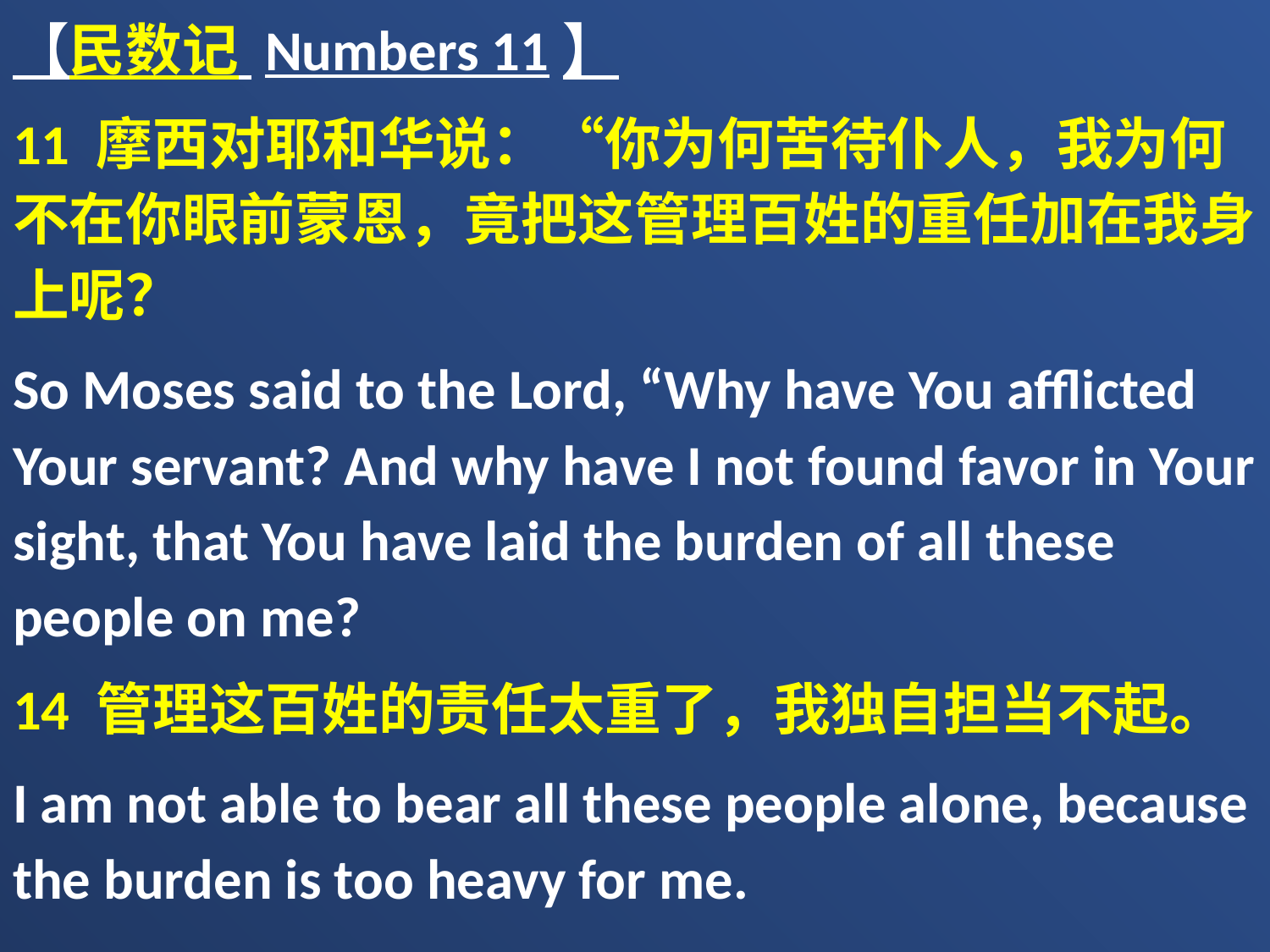

【民数记 Numbers 11】
11 摩西对耶和华说：“你为何苦待仆人，我为何不在你眼前蒙恩，竟把这管理百姓的重任加在我身上呢？
So Moses said to the Lord, “Why have You afflicted Your servant? And why have I not found favor in Your sight, that You have laid the burden of all these people on me?
14 管理这百姓的责任太重了，我独自担当不起。
I am not able to bear all these people alone, because the burden is too heavy for me.